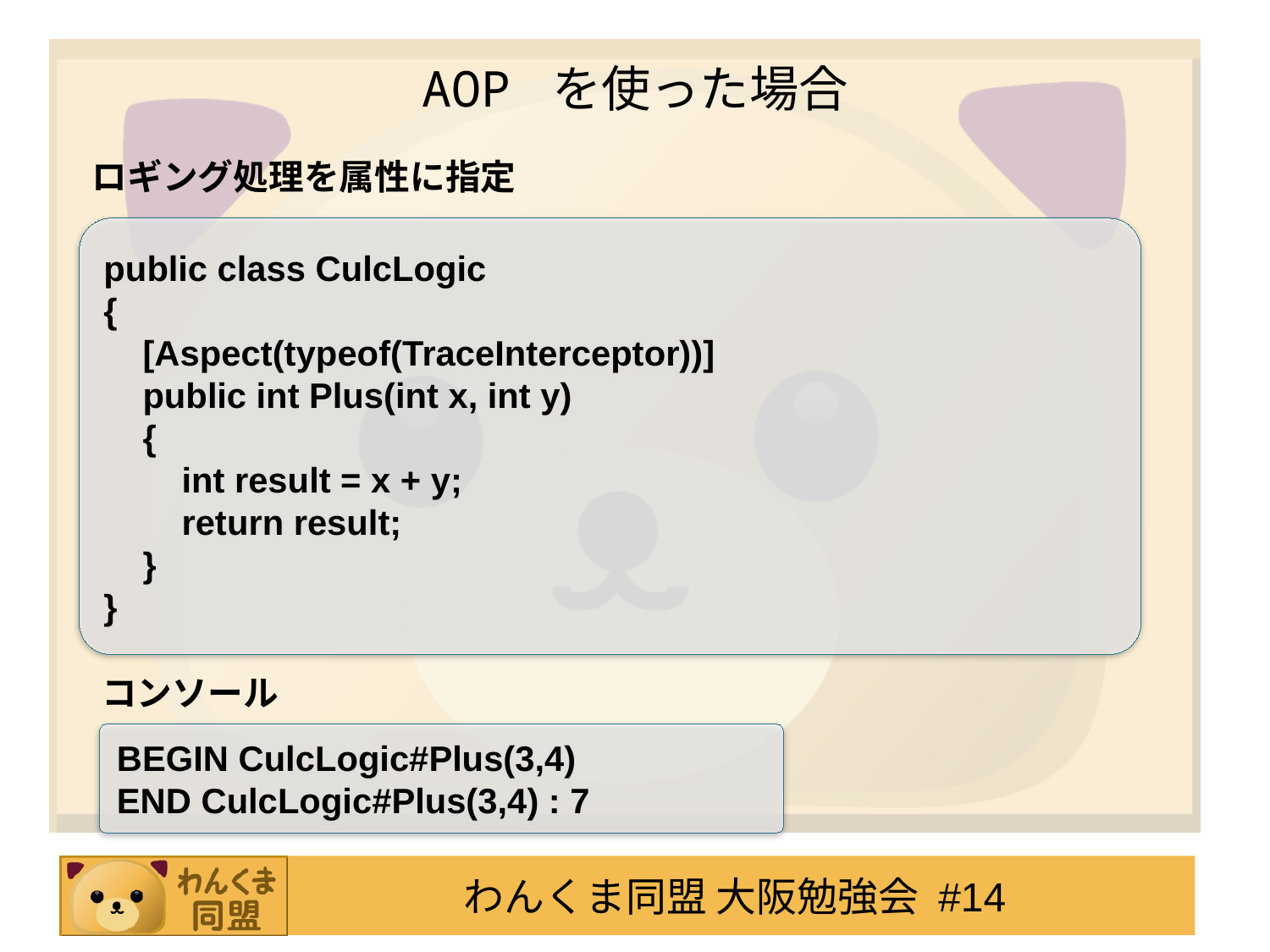

# AOP を使った場合
ロギング処理を属性に指定
public class CulcLogic
{
    [Aspect(typeof(TraceInterceptor))]
    public int Plus(int x, int y)
    {
        int result = x + y;
        return result;
    }
}
コンソール
BEGIN CulcLogic#Plus(3,4)
END CulcLogic#Plus(3,4) : 7